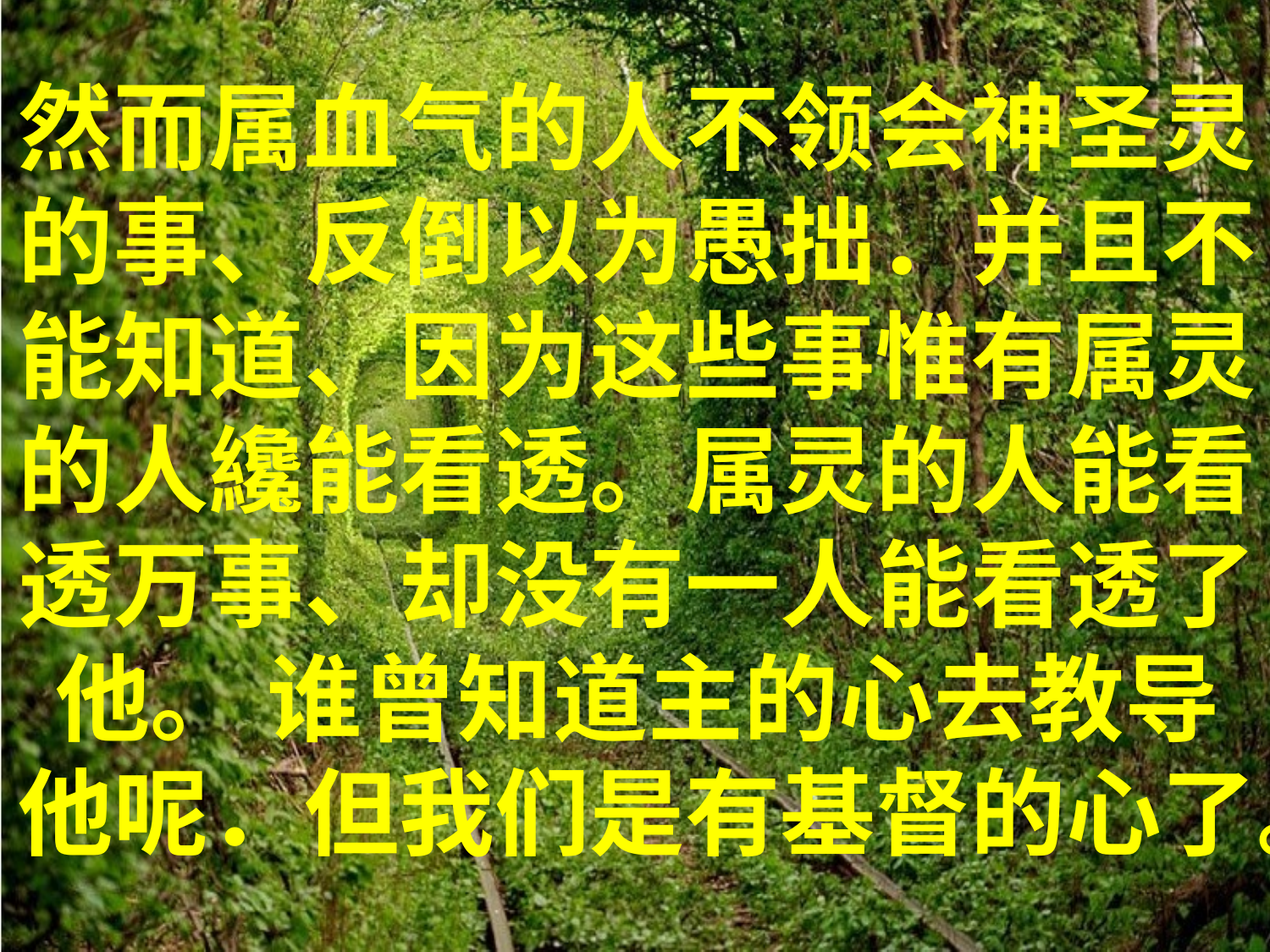

然而属血气的人不领会神圣灵的事、反倒以为愚拙．并且不能知道、因为这些事惟有属灵的人纔能看透。属灵的人能看透万事、却没有一人能看透了他。 谁曾知道主的心去教导他呢．但我们是有基督的心了。